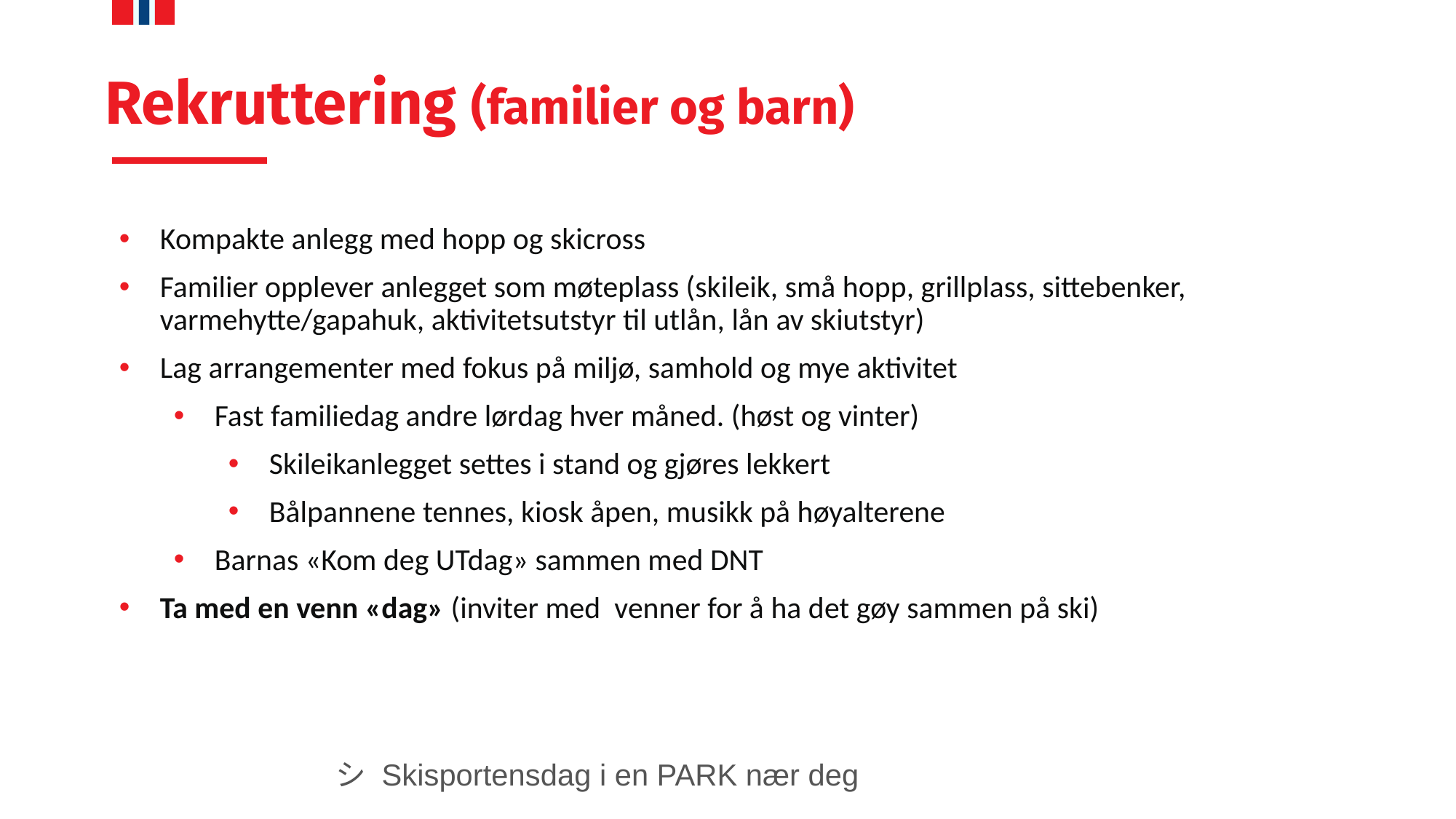

# Rekruttering (familier og barn)
Kompakte anlegg med hopp og skicross
Familier opplever anlegget som møteplass (skileik, små hopp, grillplass, sittebenker, varmehytte/gapahuk, aktivitetsutstyr til utlån, lån av skiutstyr)
Lag arrangementer med fokus på miljø, samhold og mye aktivitet
Fast familiedag andre lørdag hver måned. (høst og vinter)
Skileikanlegget settes i stand og gjøres lekkert
Bålpannene tennes, kiosk åpen, musikk på høyalterene
Barnas «Kom deg UTdag» sammen med DNT
Ta med en venn «dag» (inviter med  venner for å ha det gøy sammen på ski)

シ Skisportensdag i en PARK nær deg